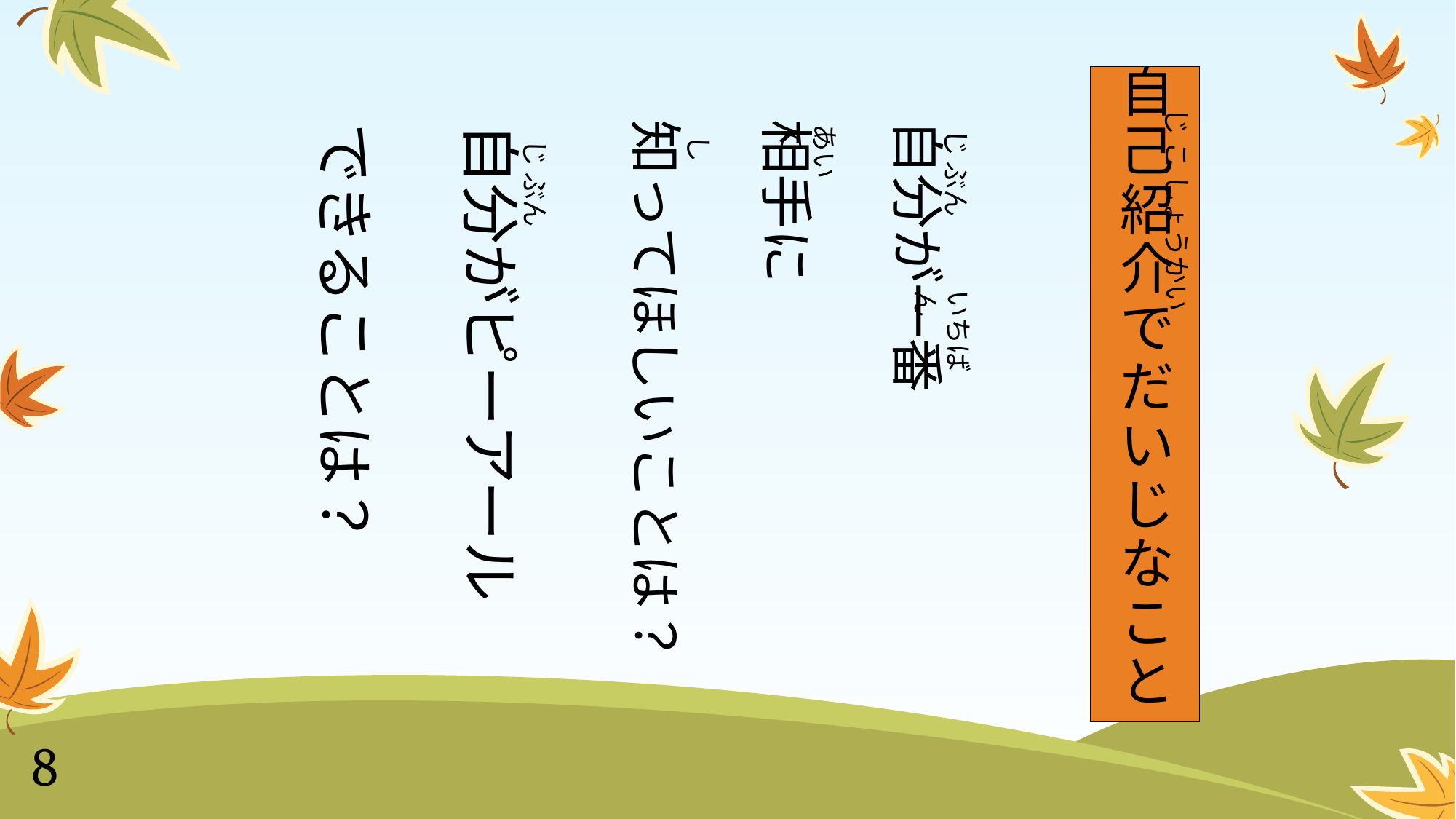

# 自己紹介でだいじなこと
じ こ しょうかい
自分が一番
相手に
知ってほしいことは？
自分がピーアール
できることは？
あい て
じ ぶん
し
じ ぶん
いちばん
8